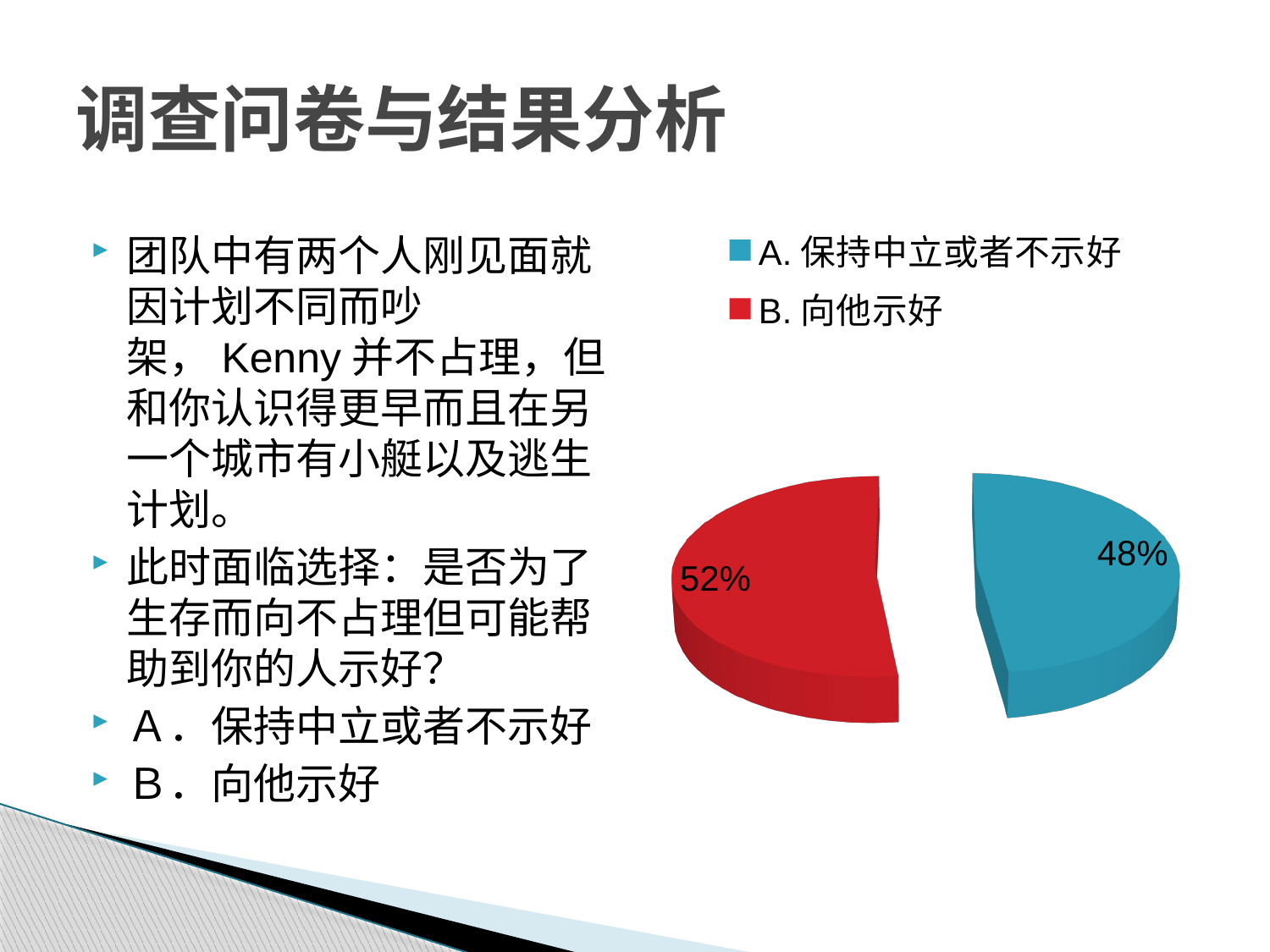

# 调查问卷与结果分析

[unsupported chart]

团队中有两个人刚见面就因计划不同而吵架，Kenny并不占理，但和你认识得更早而且在另一个城市有小艇以及逃生计划。
此时面临选择：是否为了生存而向不占理但可能帮助到你的人示好？
Ａ．保持中立或者不示好
Ｂ．向他示好